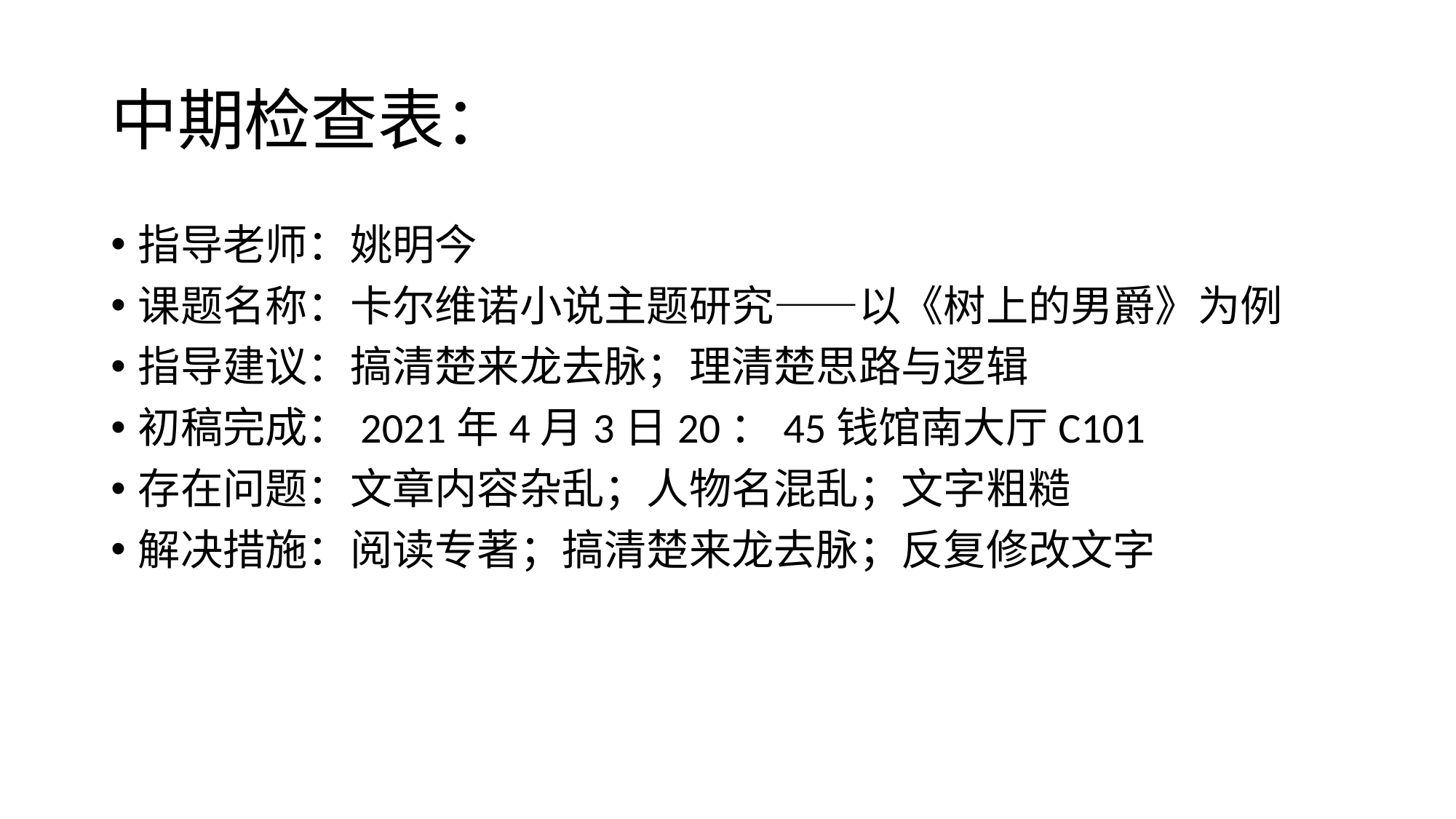

# 中期检查表：
指导老师：姚明今
课题名称：卡尔维诺小说主题研究——以《树上的男爵》为例
指导建议：搞清楚来龙去脉；理清楚思路与逻辑
初稿完成：2021年4月3日20：45钱馆南大厅C101
存在问题：文章内容杂乱；人物名混乱；文字粗糙
解决措施：阅读专著；搞清楚来龙去脉；反复修改文字